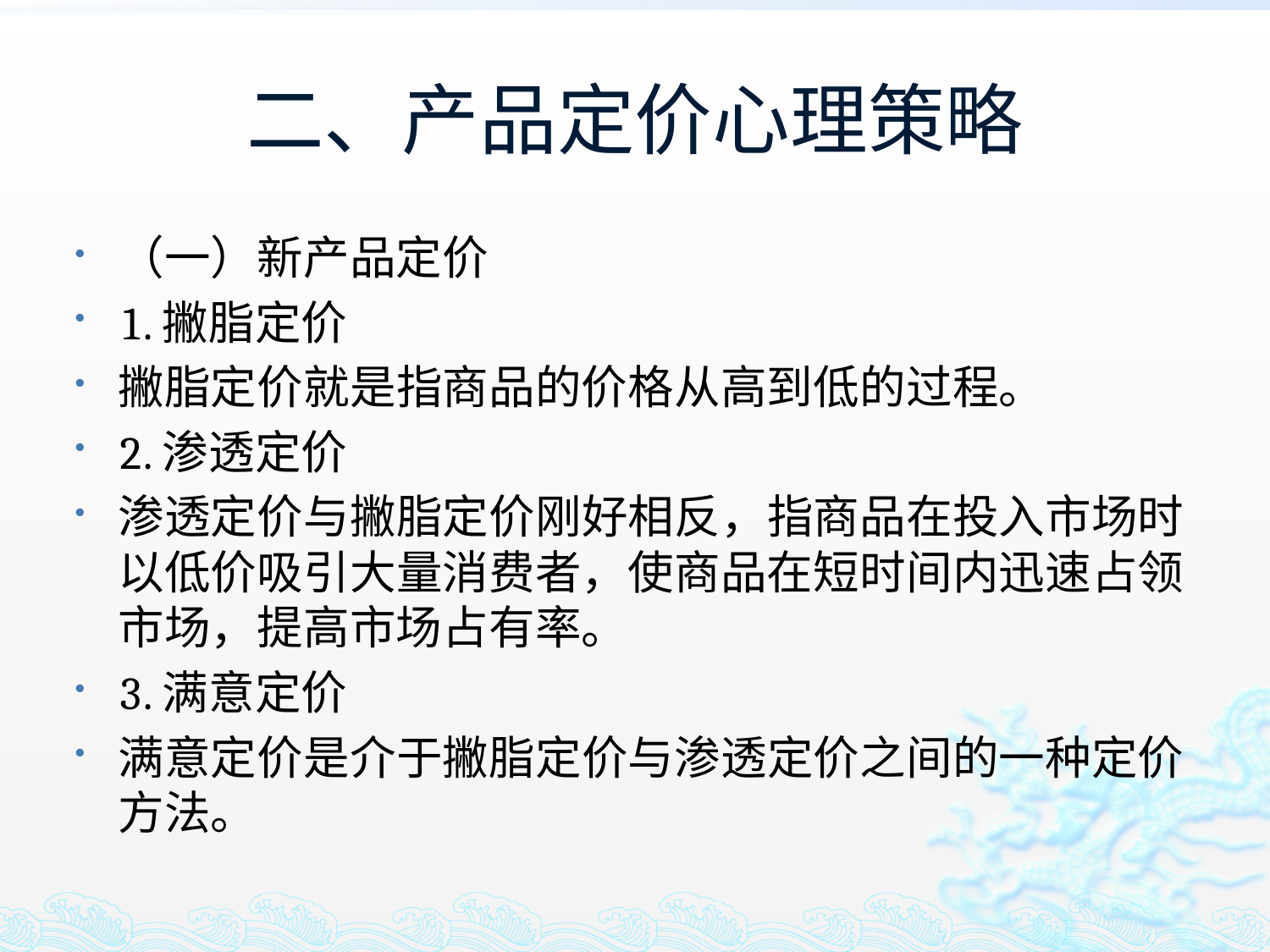

# 二、产品定价心理策略
（一）新产品定价
1.撇脂定价
撇脂定价就是指商品的价格从高到低的过程。
2.渗透定价
渗透定价与撇脂定价刚好相反，指商品在投入市场时以低价吸引大量消费者，使商品在短时间内迅速占领市场，提高市场占有率。
3.满意定价
满意定价是介于撇脂定价与渗透定价之间的一种定价方法。